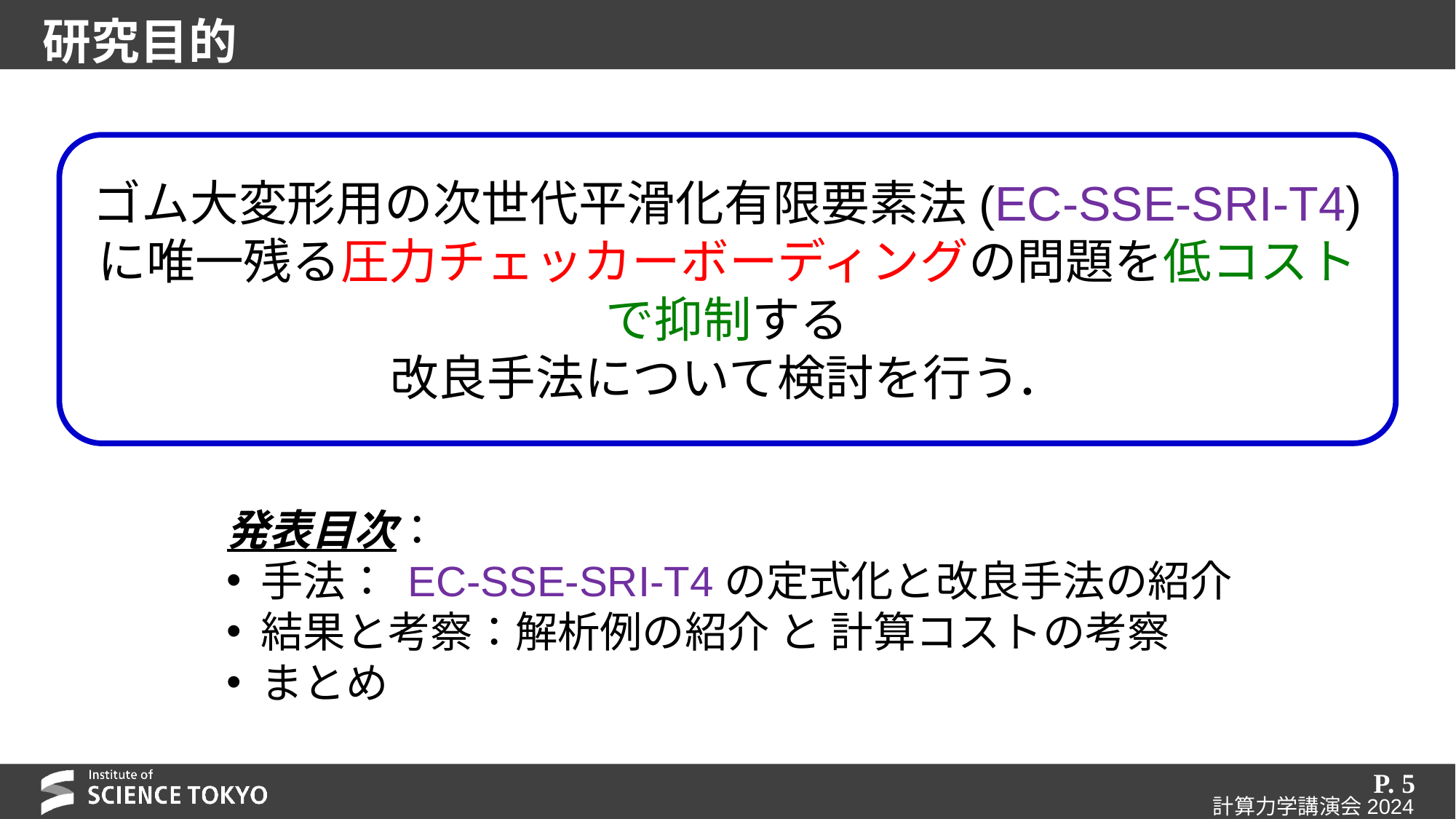

# 研究目的
ゴム大変形用の次世代平滑化有限要素法(EC-SSE-SRI-T4)
に唯一残る圧力チェッカーボーディングの問題を低コストで抑制する
改良手法について検討を行う．
発表目次：
手法： EC-SSE-SRI-T4の定式化と改良手法の紹介
結果と考察：解析例の紹介 と 計算コストの考察
まとめ
P. 5